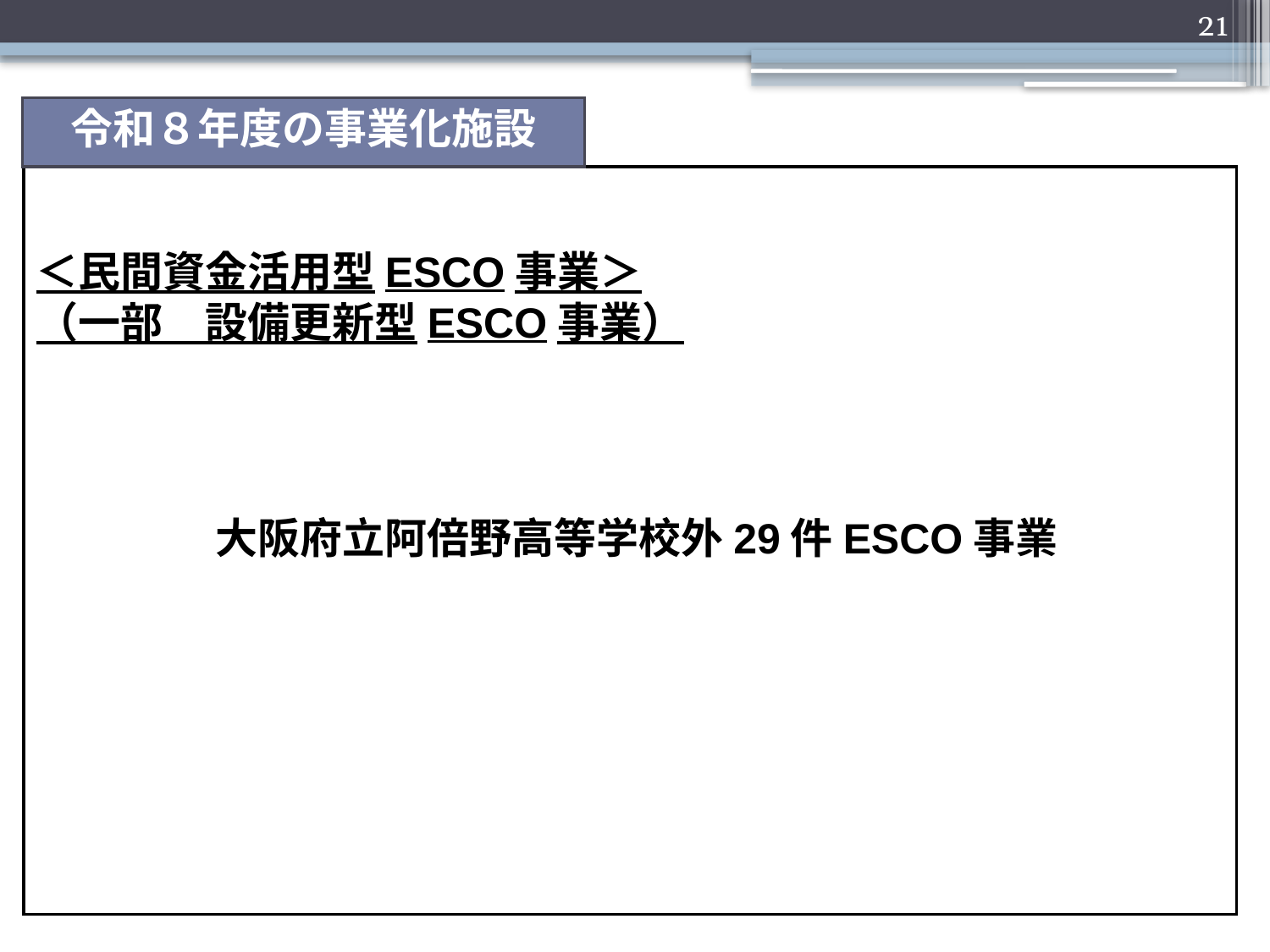

21

令和８年度の事業化施設

＜民間資金活用型ESCO事業＞
（一部　設備更新型ESCO事業）

大阪府立阿倍野高等学校外29件ESCO事業